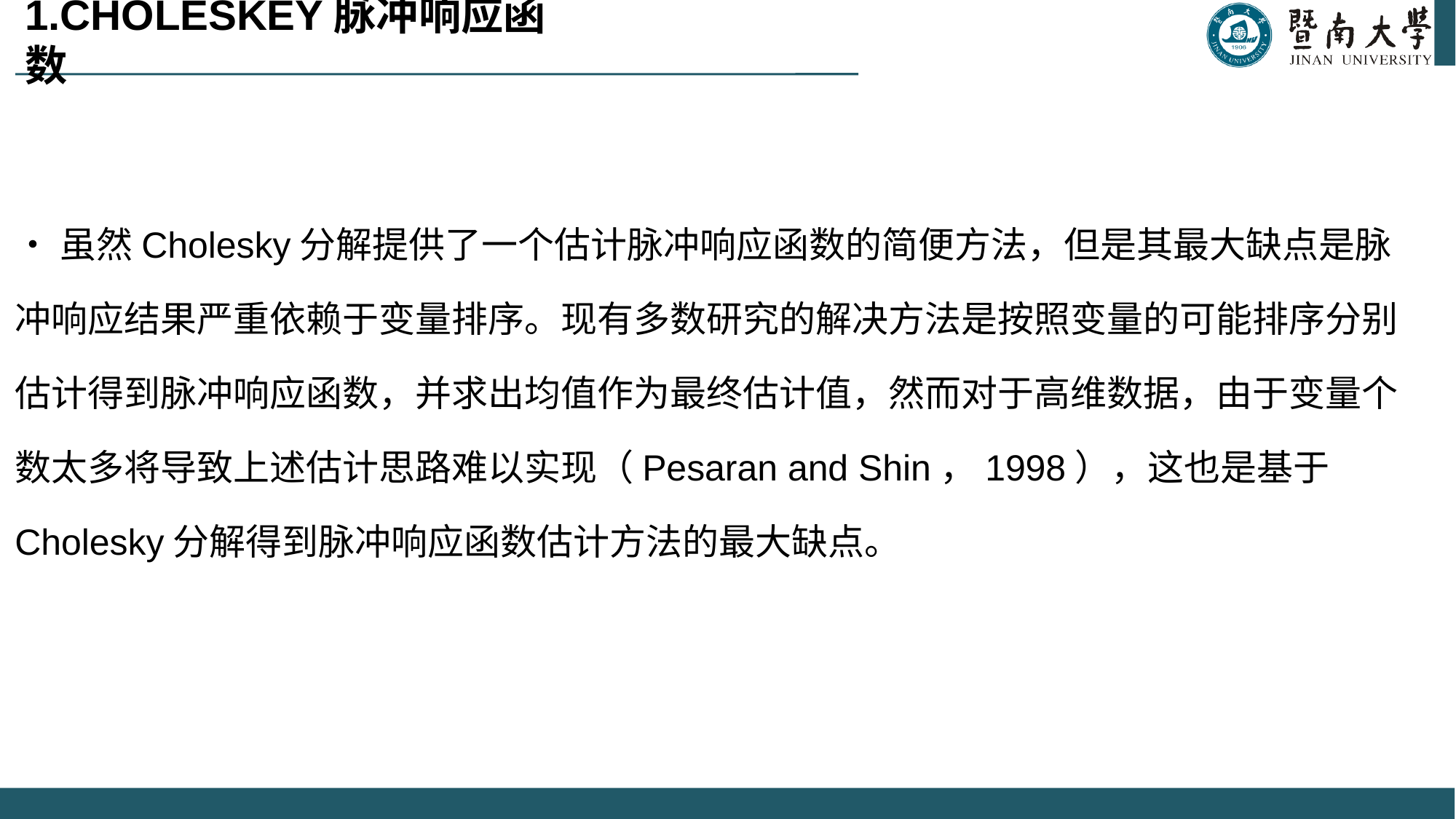

# 1.CHOLESKEY脉冲响应函数
•虽然Cholesky分解提供了一个估计脉冲响应函数的简便方法，但是其最大缺点是脉冲响应结果严重依赖于变量排序。现有多数研究的解决方法是按照变量的可能排序分别估计得到脉冲响应函数，并求出均值作为最终估计值，然而对于高维数据，由于变量个数太多将导致上述估计思路难以实现（Pesaran and Shin，1998），这也是基于Cholesky分解得到脉冲响应函数估计方法的最大缺点。